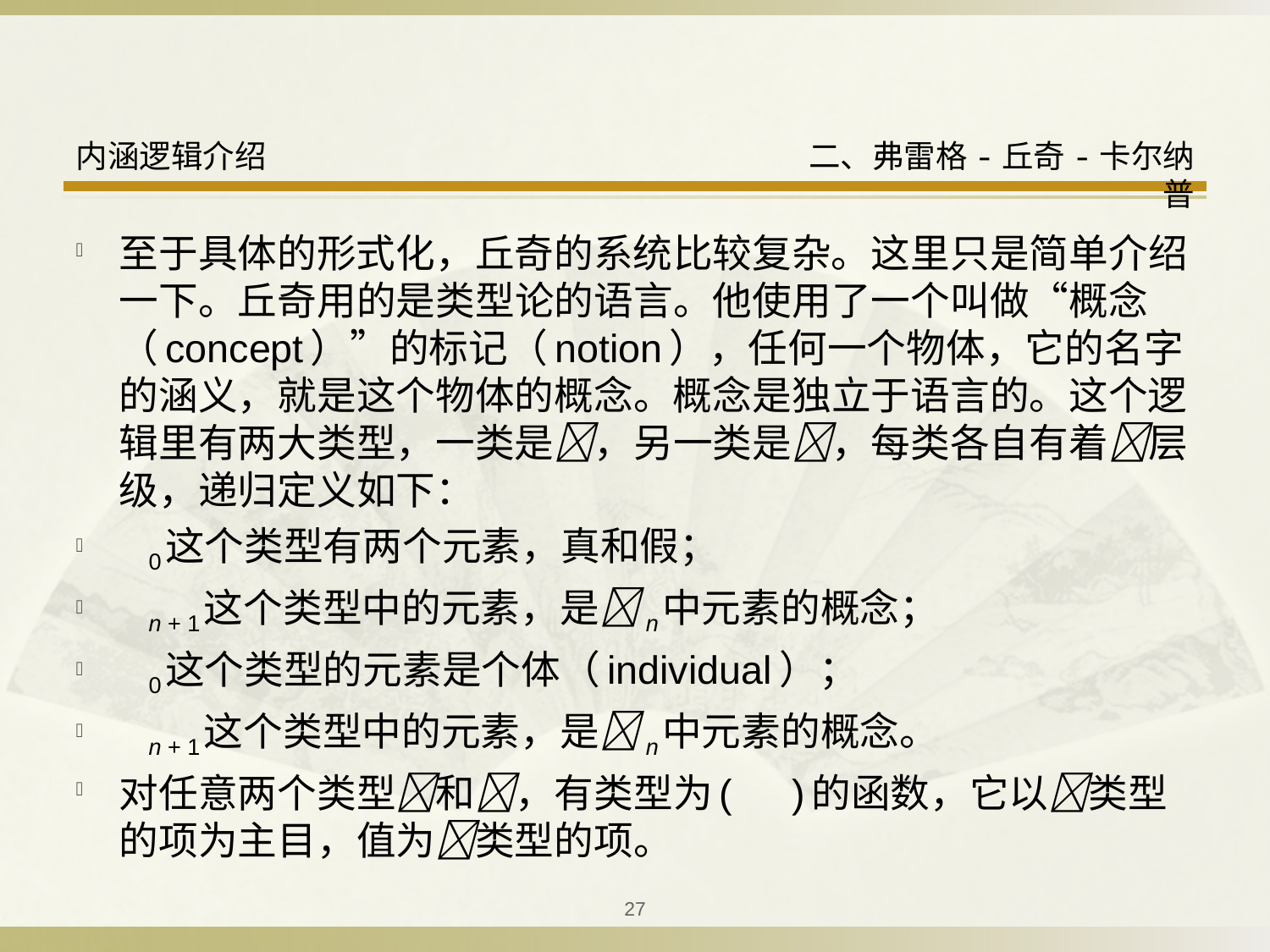

至于具体的形式化，丘奇的系统比较复杂。这里只是简单介绍一下。丘奇用的是类型论的语言。他使用了一个叫做“概念（concept）”的标记（notion），任何一个物体，它的名字的涵义，就是这个物体的概念。概念是独立于语言的。这个逻辑里有两大类型，一类是ο，另一类是ι，每类各自有着ω层级，递归定义如下：
ο0这个类型有两个元素，真和假；
οn + 1这个类型中的元素，是οn中元素的概念；
ι0这个类型的元素是个体（individual）；
ιn + 1这个类型中的元素，是ιn中元素的概念。
对任意两个类型α和β，有类型为(αβ)的函数，它以β类型的项为主目，值为α类型的项。

27